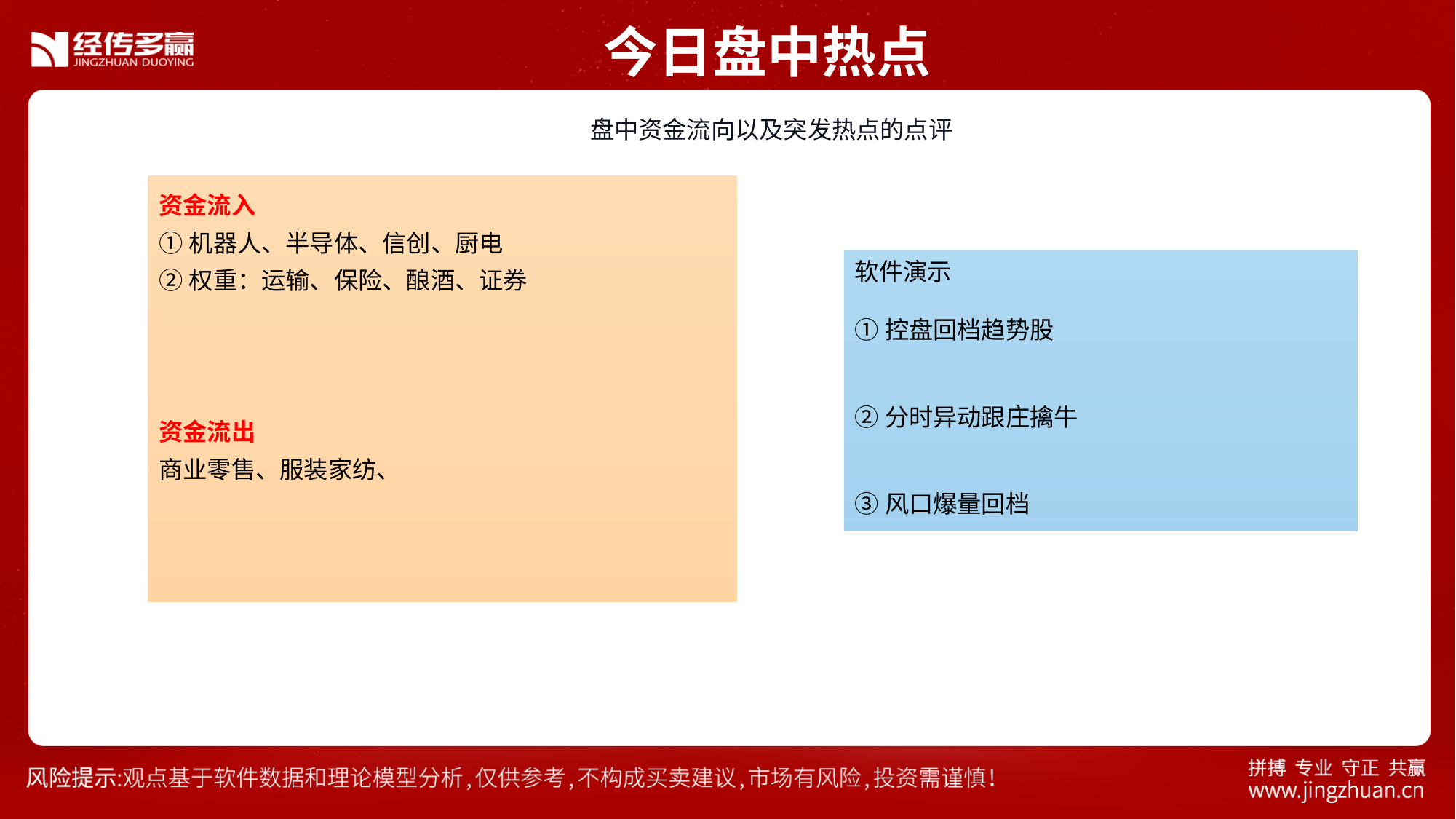

今日盘中热点
          盘中资金流向以及突发热点的点评
资金流入
①机器人、半导体、信创、厨电
②权重：运输、保险、酿酒、证券

资金流出
商业零售、服装家纺、
软件演示

①控盘回档趋势股

②分时异动跟庄擒牛

③风口爆量回档